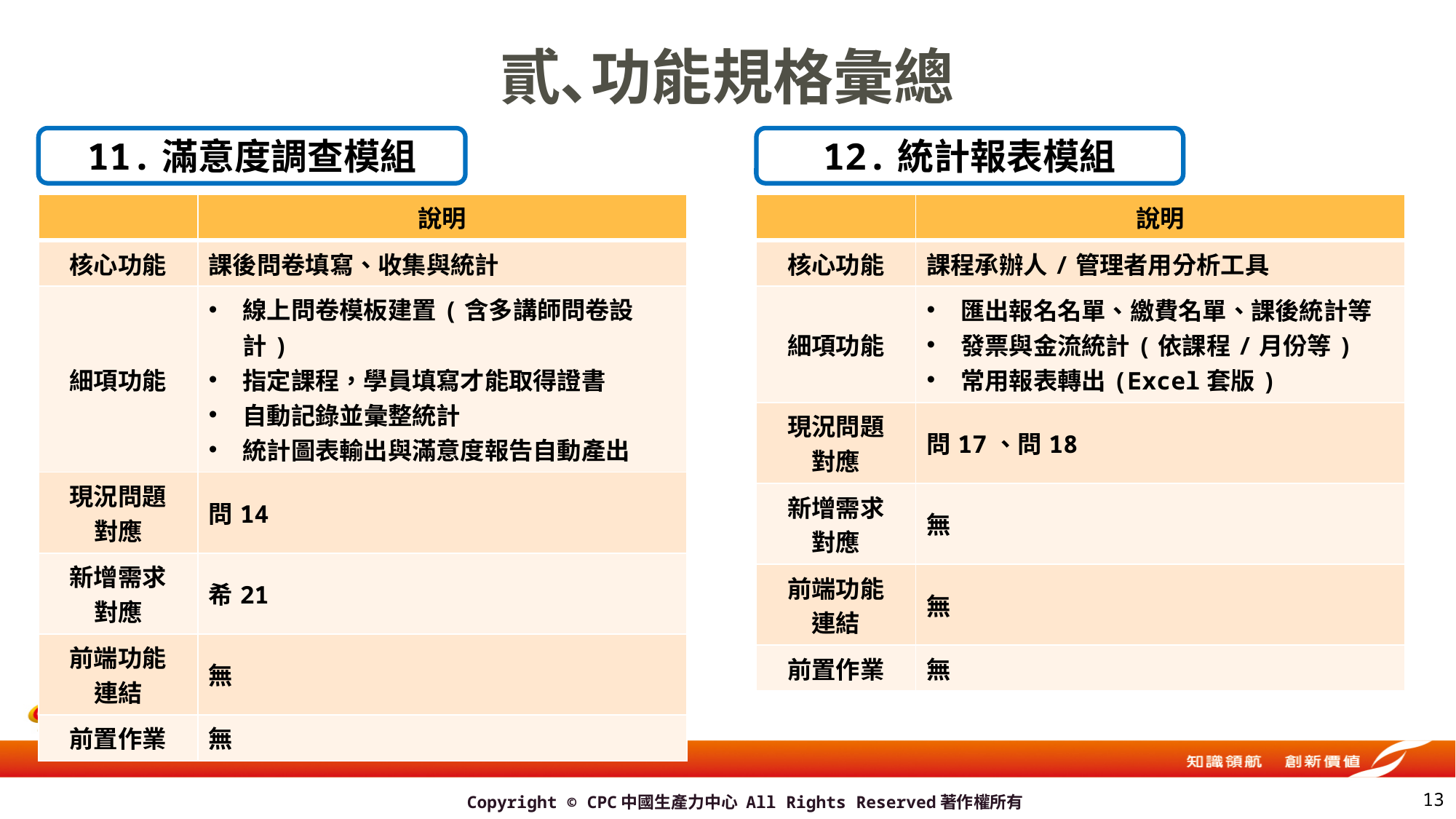

# 貳､功能規格彙總
11.滿意度調查模組
12.統計報表模組
|  | 說明 |
| --- | --- |
| 核心功能 | 課後問卷填寫、收集與統計 |
| 細項功能 | 線上問卷模板建置(含多講師問卷設計) 指定課程，學員填寫才能取得證書 自動記錄並彙整統計 統計圖表輸出與滿意度報告自動產出 |
| 現況問題 對應 | 問14 |
| 新增需求 對應 | 希21 |
| 前端功能 連結 | 無 |
| 前置作業 | 無 |
|  | 說明 |
| --- | --- |
| 核心功能 | 課程承辦人/管理者用分析工具 |
| 細項功能 | 匯出報名名單、繳費名單、課後統計等 發票與金流統計(依課程/月份等) 常用報表轉出(Excel套版) |
| 現況問題 對應 | 問17、問18 |
| 新增需求 對應 | 無 |
| 前端功能 連結 | 無 |
| 前置作業 | 無 |
13